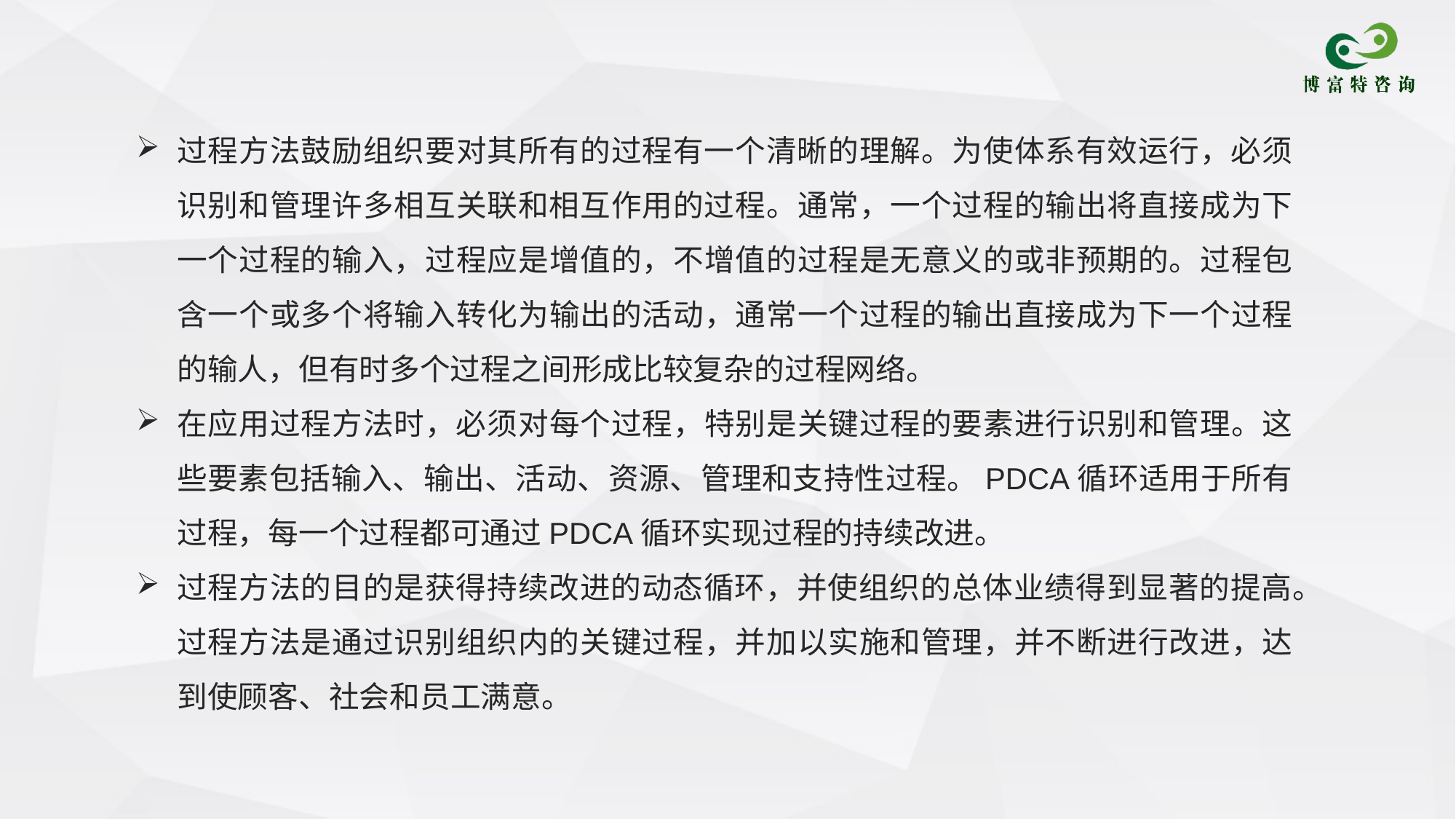

过程方法鼓励组织要对其所有的过程有一个清晰的理解。为使体系有效运行，必须识别和管理许多相互关联和相互作用的过程。通常，一个过程的输出将直接成为下一个过程的输入，过程应是增值的，不增值的过程是无意义的或非预期的。过程包含一个或多个将输入转化为输出的活动，通常一个过程的输出直接成为下一个过程的输人，但有时多个过程之间形成比较复杂的过程网络。
在应用过程方法时，必须对每个过程，特别是关键过程的要素进行识别和管理。这些要素包括输入、输出、活动、资源、管理和支持性过程。PDCA循环适用于所有过程，每一个过程都可通过PDCA循环实现过程的持续改进。
过程方法的目的是获得持续改进的动态循环，并使组织的总体业绩得到显著的提高。过程方法是通过识别组织内的关键过程，并加以实施和管理，并不断进行改进，达到使顾客、社会和员工满意。